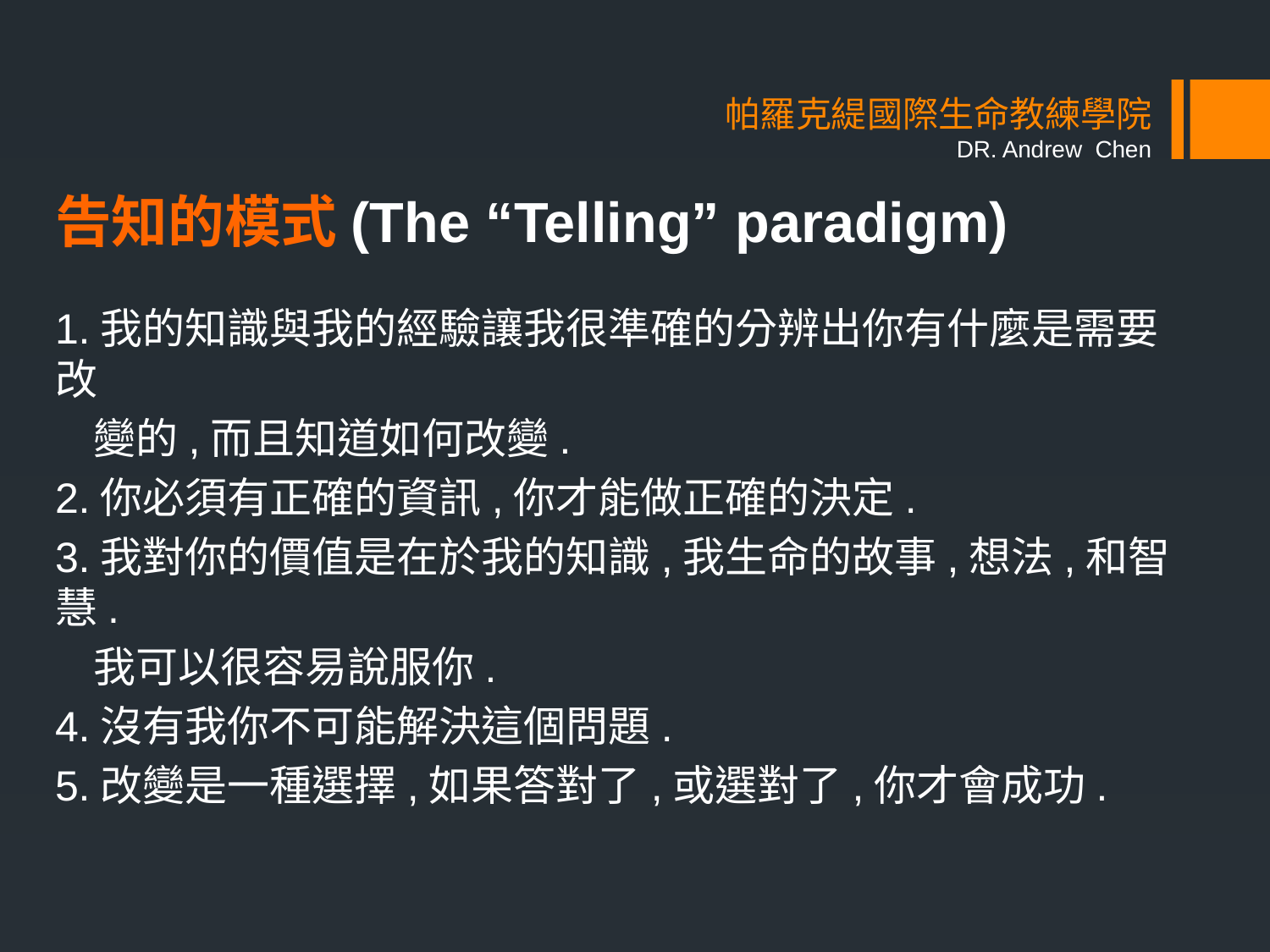

# 帕羅克緹國際生命教練學院 DR. Andrew  Chen
告知的模式(The “Telling” paradigm)

1.我的知識與我的經驗讓我很準確的分辨出你有什麼是需要改
   變的,而且知道如何改變.
2.你必須有正確的資訊,你才能做正確的決定.
3.我對你的價值是在於我的知識,我生命的故事,想法,和智慧.
   我可以很容易說服你.
4.沒有我你不可能解決這個問題.
5.改變是一種選擇,如果答對了,或選對了,你才會成功.